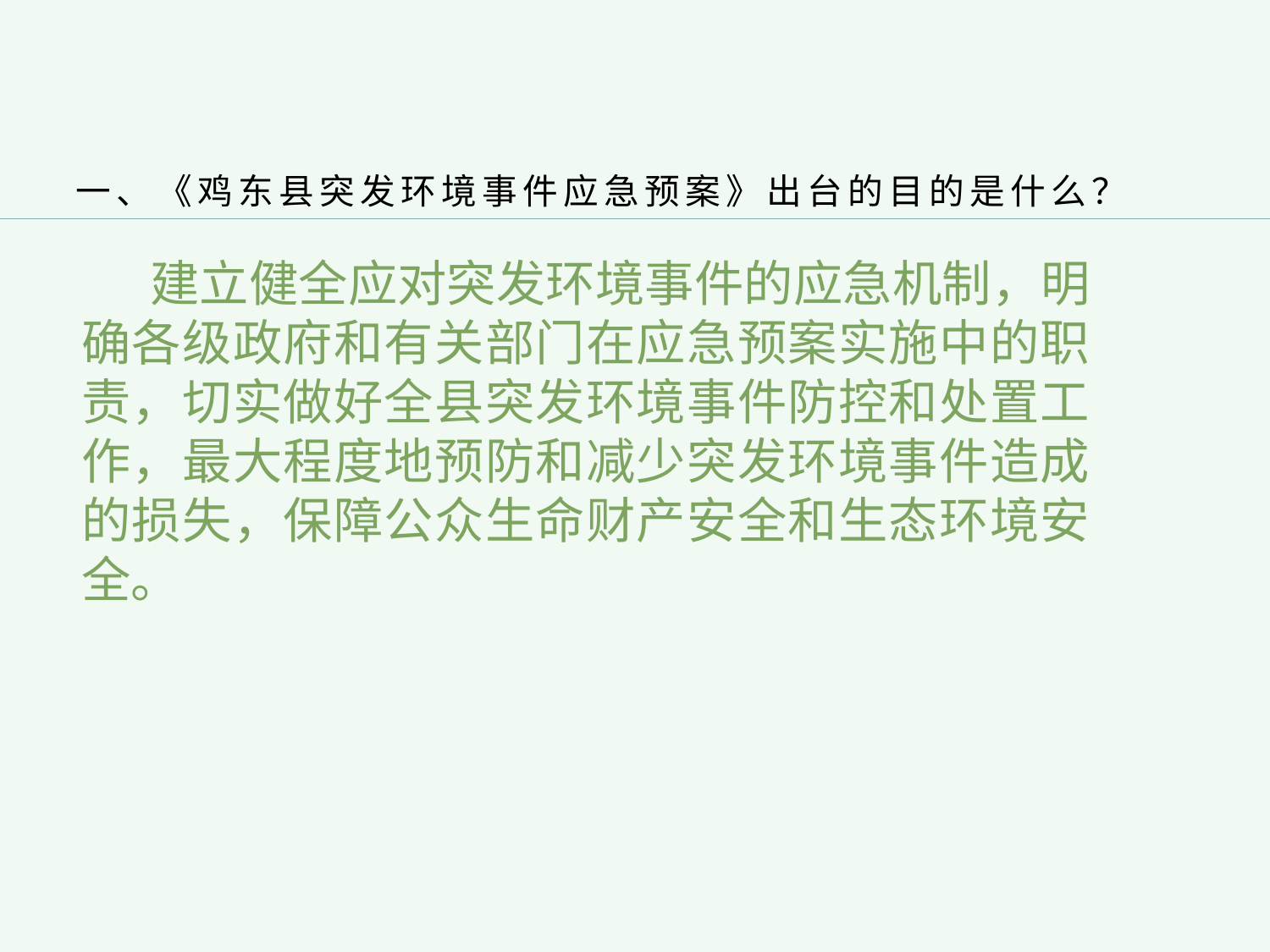

一、《鸡东县突发环境事件应急预案》出台的目的是什么？
     建立健全应对突发环境事件的应急机制，明确各级政府和有关部门在应急预案实施中的职责，切实做好全县突发环境事件防控和处置工作，最大程度地预防和减少突发环境事件造成的损失，保障公众生命财产安全和生态环境安全。